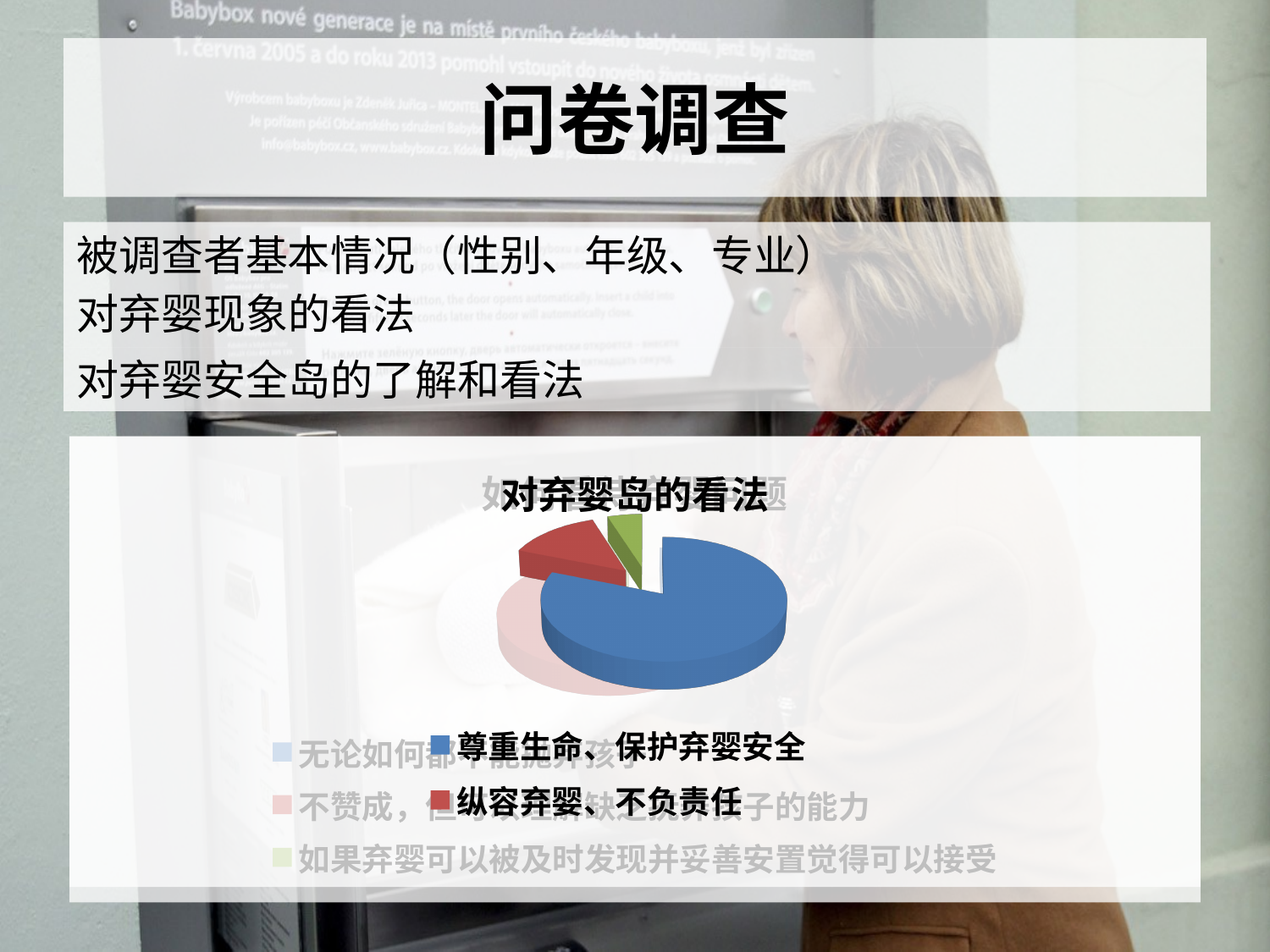

# 问卷调查
被调查者基本情况（性别、年级、专业）
对弃婴现象的看法
对弃婴安全岛的了解和看法

[unsupported chart]

[unsupported chart]